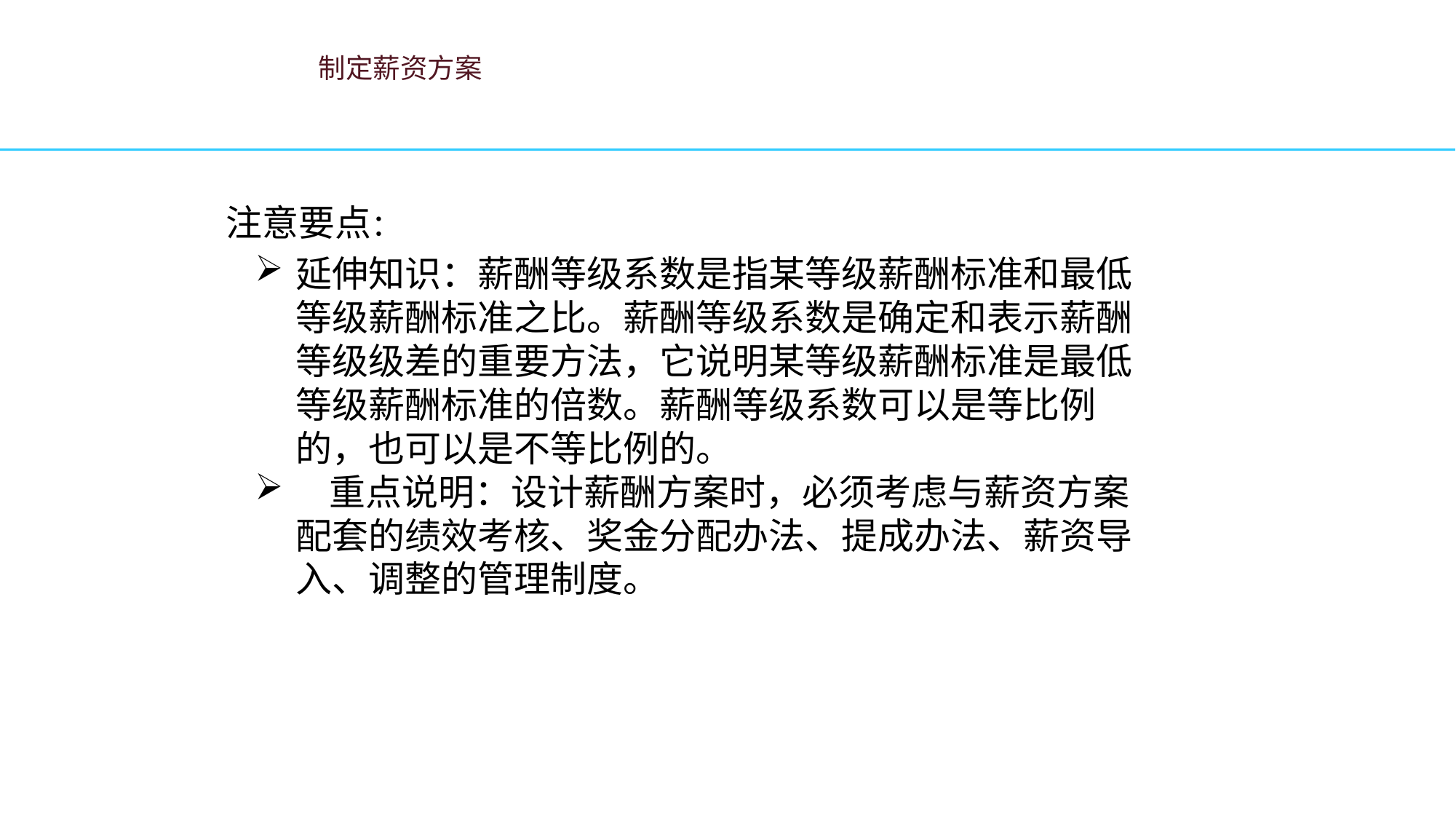

制定薪资方案
注意要点：
延伸知识：薪酬等级系数是指某等级薪酬标准和最低等级薪酬标准之比。薪酬等级系数是确定和表示薪酬等级级差的重要方法，它说明某等级薪酬标准是最低等级薪酬标准的倍数。薪酬等级系数可以是等比例的，也可以是不等比例的。
   重点说明：设计薪酬方案时，必须考虑与薪资方案配套的绩效考核、奖金分配办法、提成办法、薪资导入、调整的管理制度。